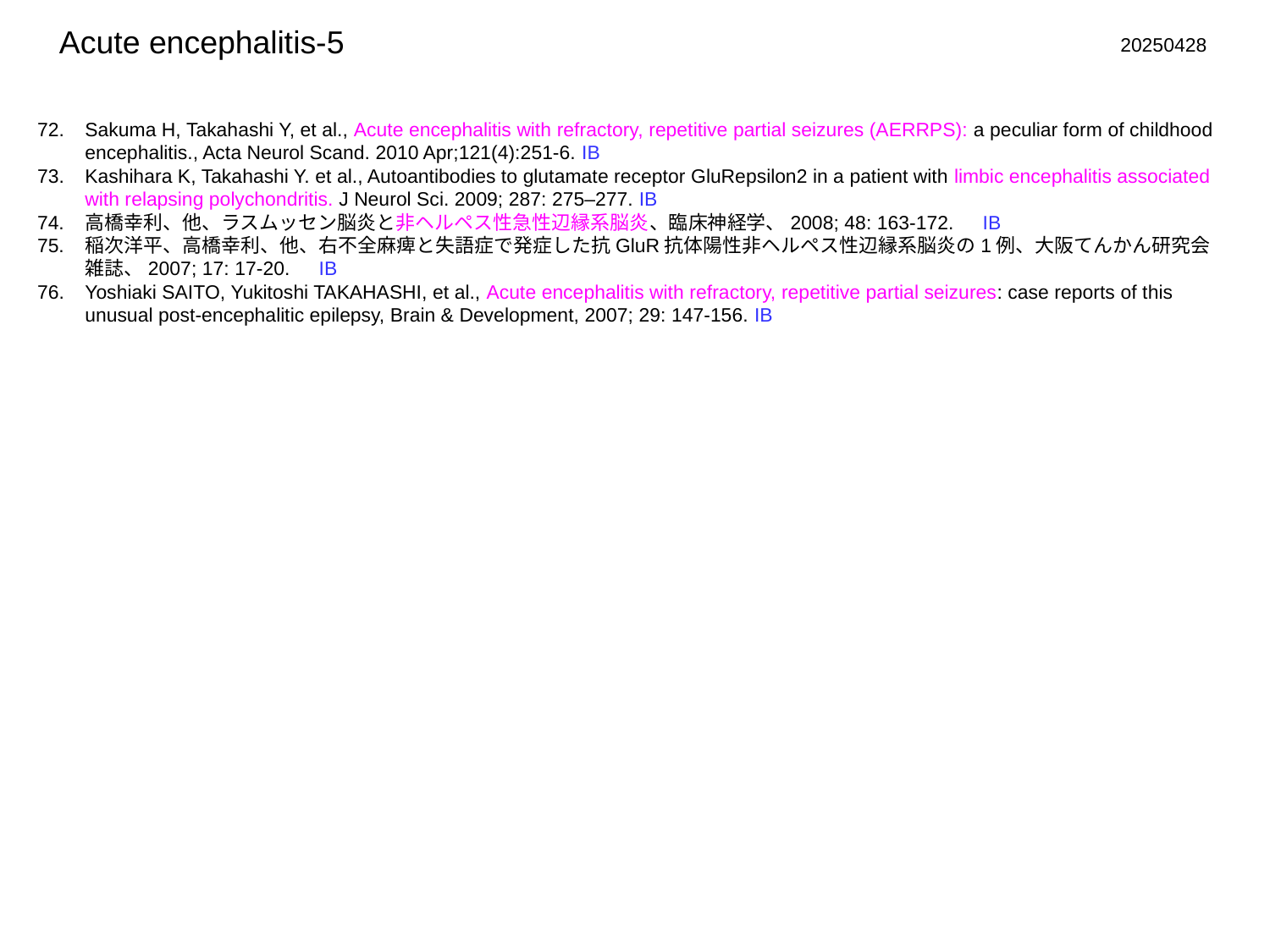

Acute encephalitis-5
20250428
Sakuma H, Takahashi Y, et al., Acute encephalitis with refractory, repetitive partial seizures (AERRPS): a peculiar form of childhood encephalitis., Acta Neurol Scand. 2010 Apr;121(4):251-6. IB
Kashihara K, Takahashi Y. et al., Autoantibodies to glutamate receptor GluRepsilon2 in a patient with limbic encephalitis associated with relapsing polychondritis. J Neurol Sci. 2009; 287: 275–277. IB
高橋幸利、他、ラスムッセン脳炎と非ヘルペス性急性辺縁系脳炎、臨床神経学、2008; 48: 163-172.　IB
稲次洋平、高橋幸利、他、右不全麻痺と失語症で発症した抗GluR抗体陽性非ヘルペス性辺縁系脳炎の1例、大阪てんかん研究会雑誌、2007; 17: 17-20.　IB
Yoshiaki SAITO, Yukitoshi TAKAHASHI, et al., Acute encephalitis with refractory, repetitive partial seizures: case reports of this unusual post-encephalitic epilepsy, Brain & Development, 2007; 29: 147-156. IB